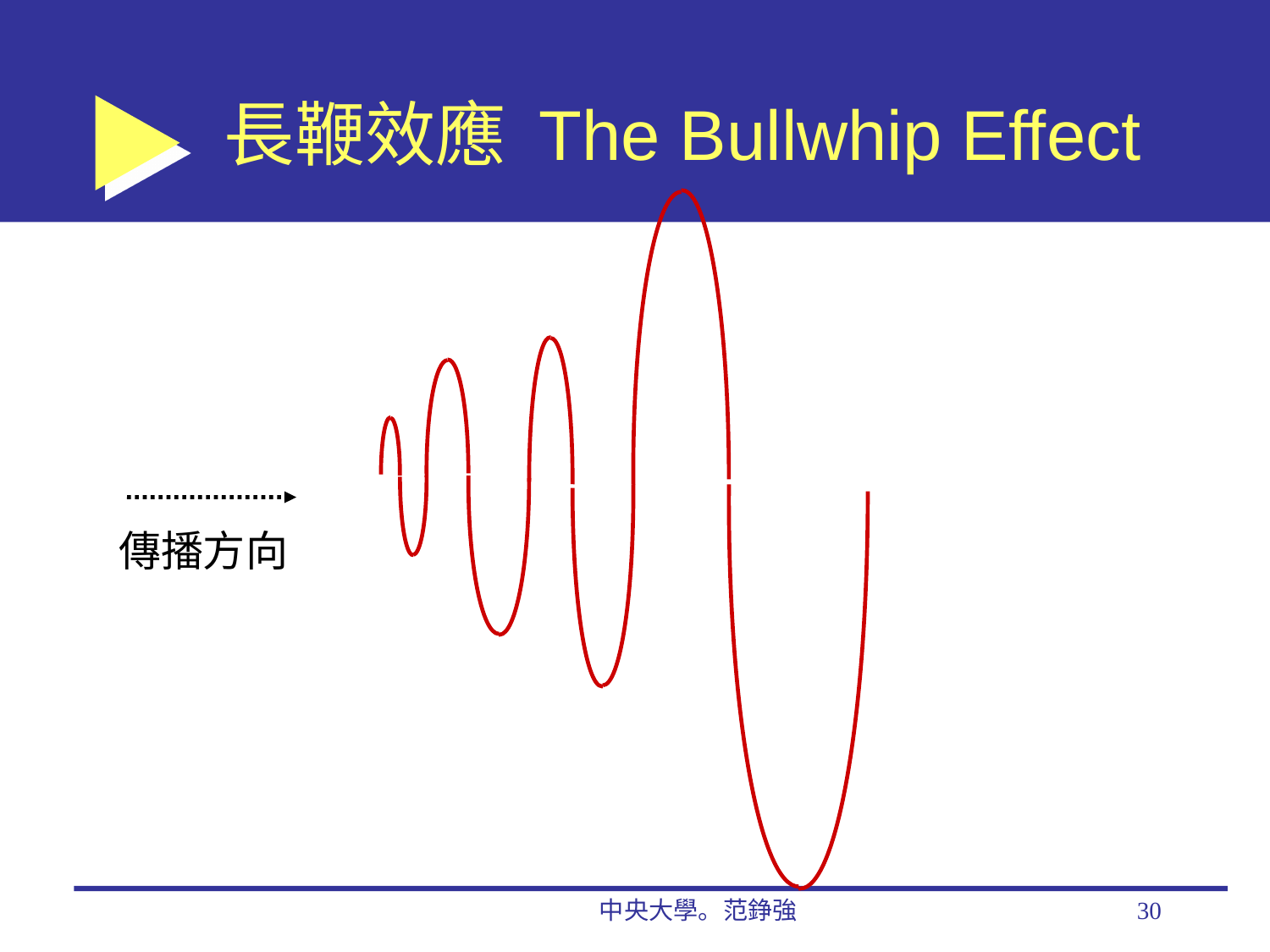

# 長鞭效應 The Bullwhip Effect

傳播方向
中央大學。范錚強
30